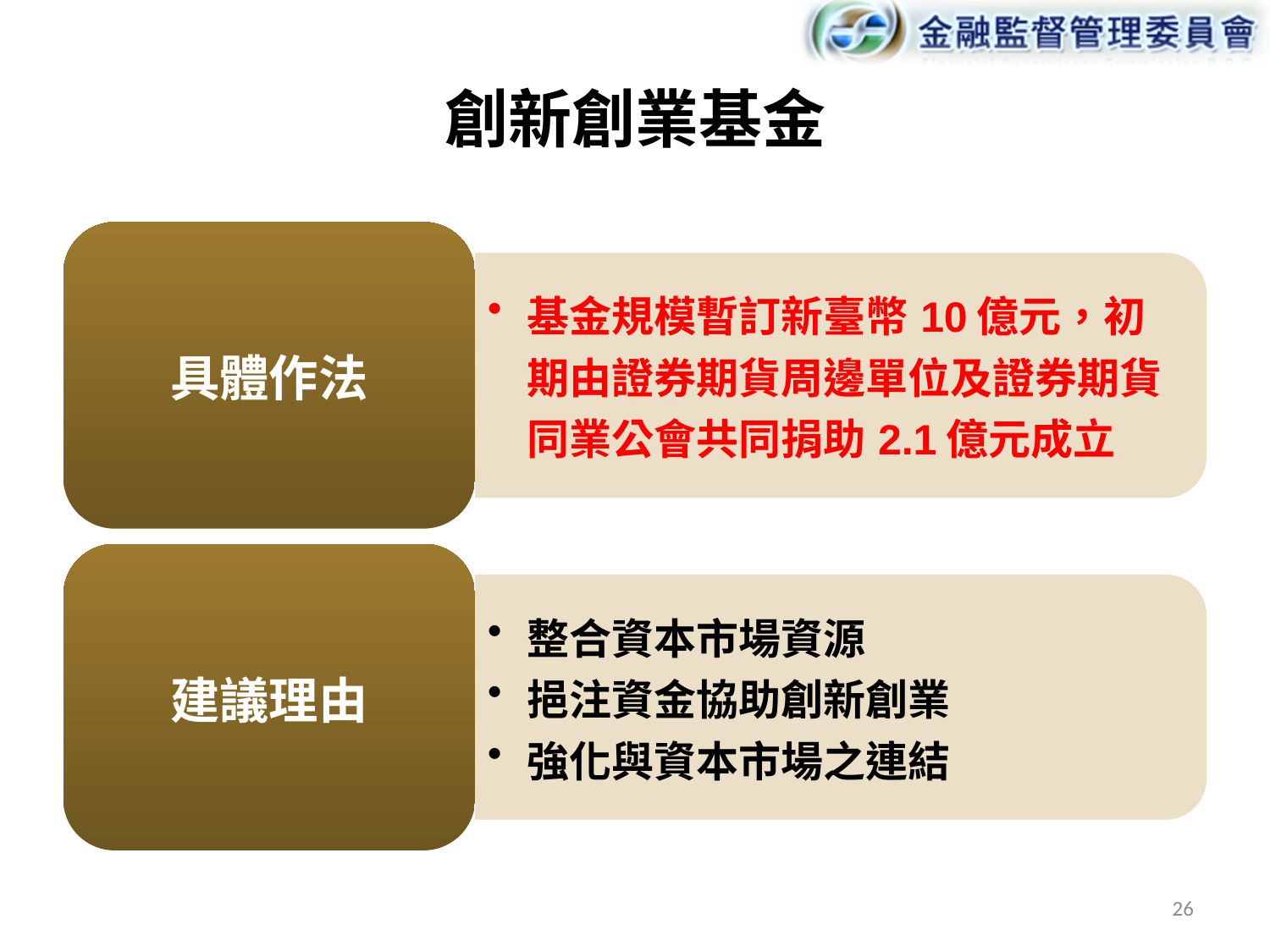

# 創新創業基金
具體作法
建議理由
整合資本市場資源
挹注資金協助創新創業
強化與資本市場之連結
26